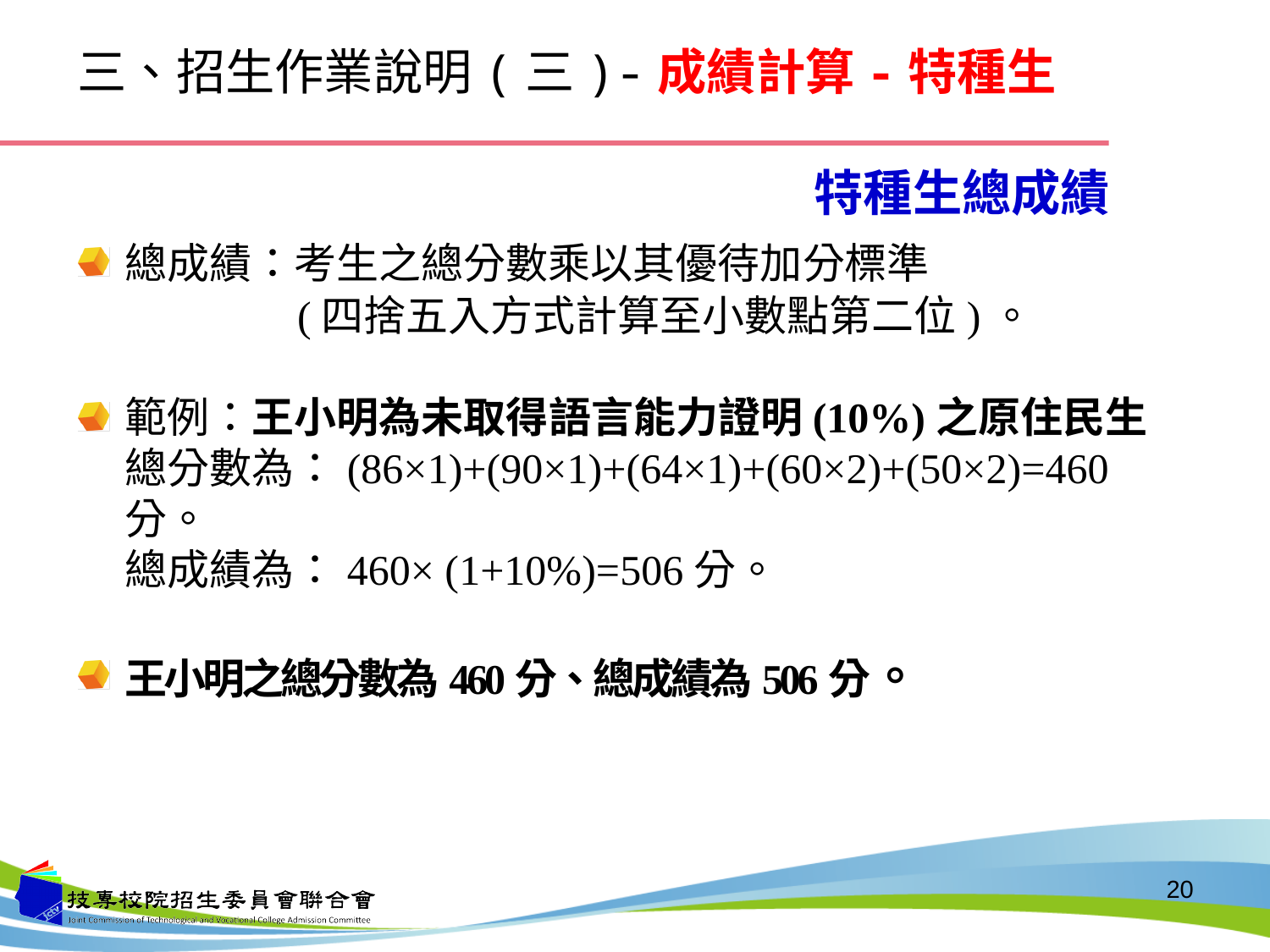

三、招生作業說明(三)-成績計算-特種生
特種生總成績
總成績：考生之總分數乘以其優待加分標準
                 (四捨五入方式計算至小數點第二位)。

範例：王小明為未取得語言能力證明(10%)之原住民生
總分數為：(86×1)+(90×1)+(64×1)+(60×2)+(50×2)=460分。
總成績為：460× (1+10%)=506分。

王小明之總分數為460分、總成績為506分。
20